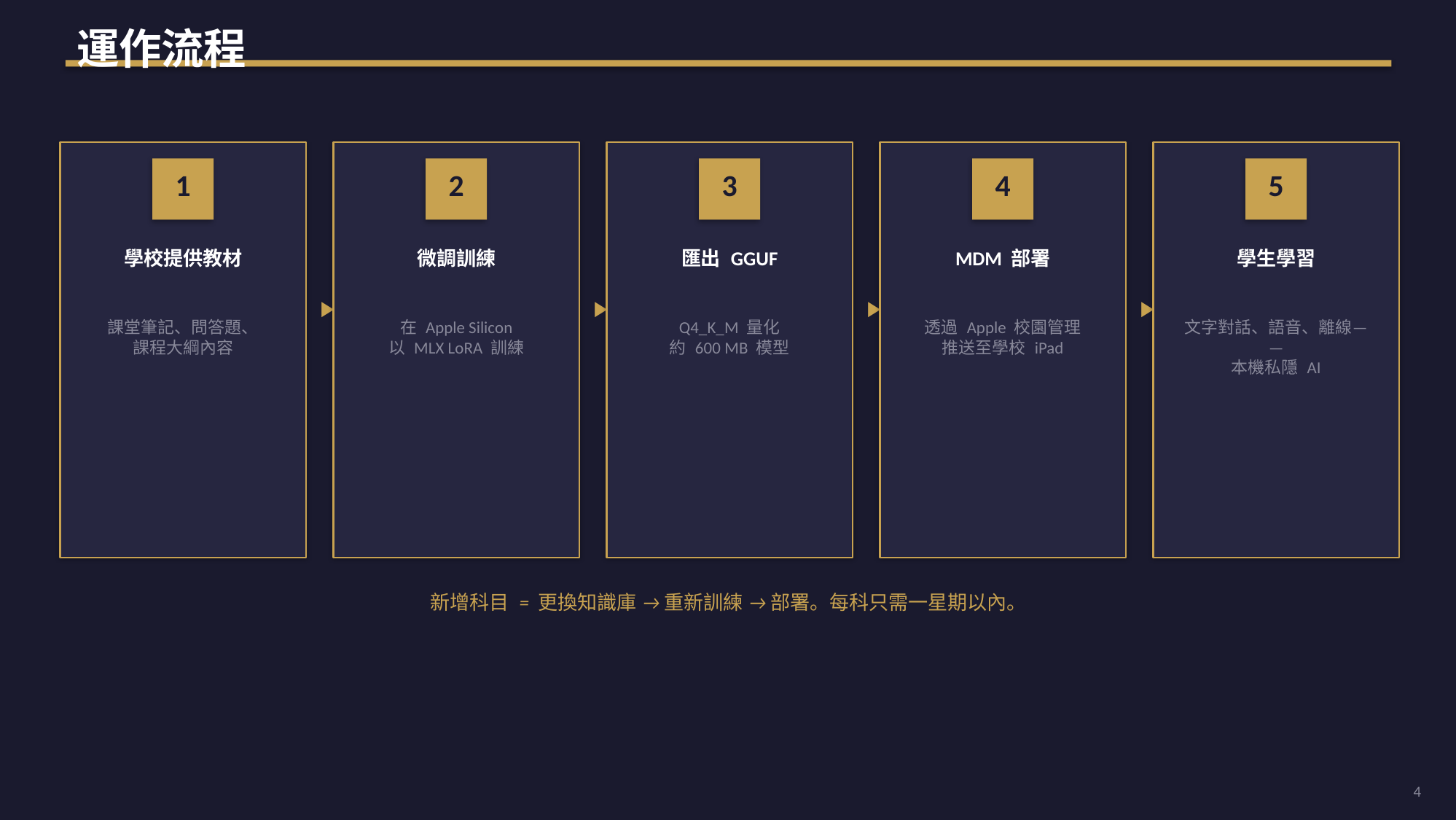

運作流程

1
2
3
4
5
學校提供教材
微調訓練
匯出 GGUF
MDM 部署
學生學習
▶
▶
▶
▶
課堂筆記、問答題、
課程大綱內容
在 Apple Silicon
以 MLX LoRA 訓練
Q4_K_M 量化
約 600 MB 模型
透過 Apple 校園管理
推送至學校 iPad
文字對話、語音、離線——
本機私隱 AI
新增科目 = 更換知識庫 → 重新訓練 → 部署。每科只需一星期以內。
4